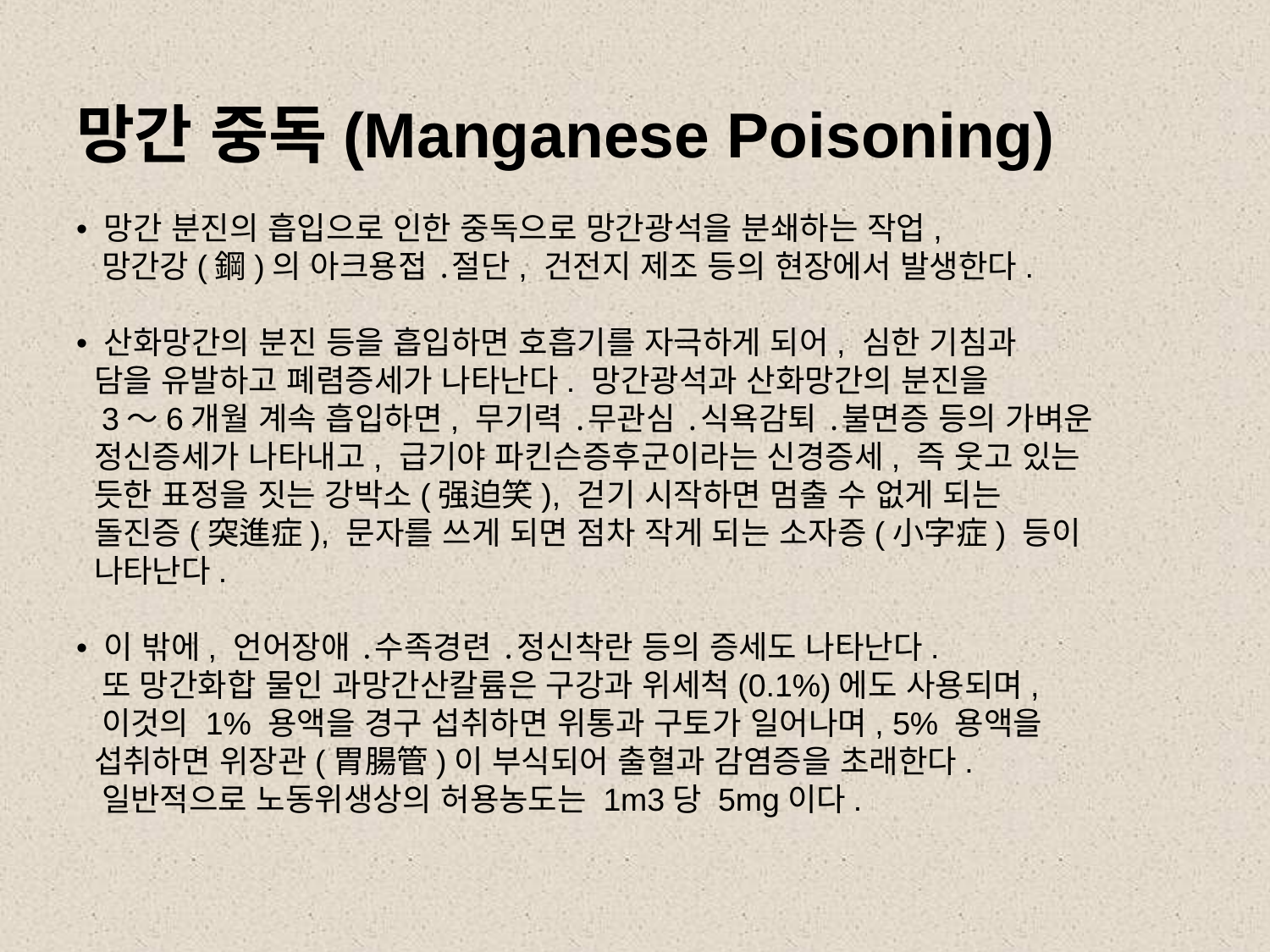

# 망간 중독(Manganese Poisoning) • 망간 분진의 흡입으로 인한 중독으로 망간광석을 분쇄하는 작업, 망간강(鋼)의 아크용접 ․절단, 건전지 제조 등의 현장에서 발생한다. • 산화망간의 분진 등을 흡입하면 호흡기를 자극하게 되어, 심한 기침과 담을 유발하고 폐렴증세가 나타난다. 망간광석과 산화망간의 분진을 3～6개월 계속 흡입하면, 무기력 ․무관심 ․식욕감퇴 ․불면증 등의 가벼운 정신증세가 나타내고, 급기야 파킨슨증후군이라는 신경증세, 즉 웃고 있는 듯한 표정을 짓는 강박소(强迫笑), 걷기 시작하면 멈출 수 없게 되는 돌진증(突進症), 문자를 쓰게 되면 점차 작게 되는 소자증(小字症) 등이 나타난다. • 이 밖에, 언어장애 ․수족경련 ․정신착란 등의 증세도 나타난다. 또 망간화합 물인 과망간산칼륨은 구강과 위세척(0.1%)에도 사용되며, 이것의 1% 용액을 경구 섭취하면 위통과 구토가 일어나며, 5% 용액을 섭취하면 위장관(胃腸管)이 부식되어 출혈과 감염증을 초래한다. 일반적으로 노동위생상의 허용농도는 1m3당 5mg이다.